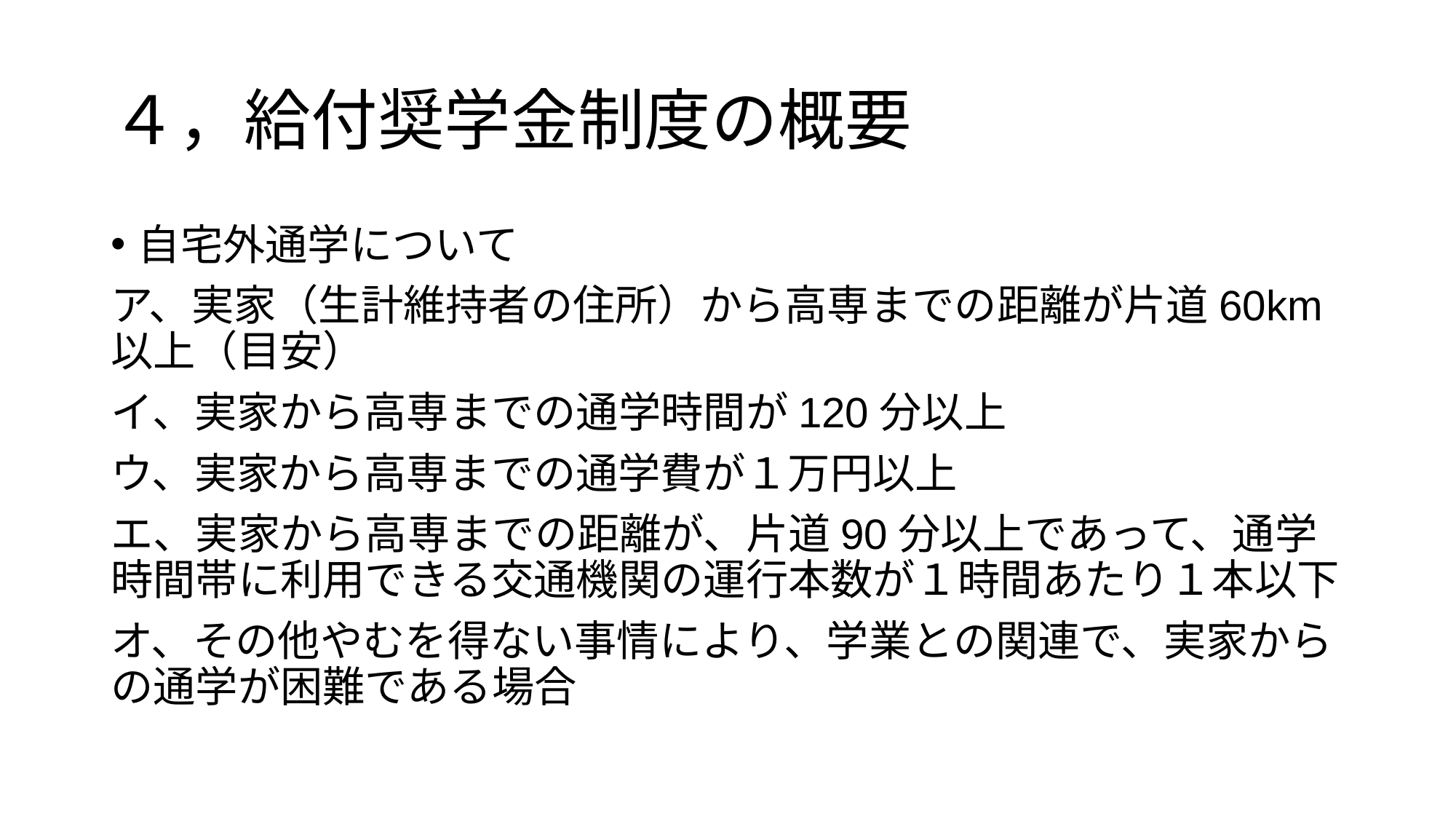

# ４，給付奨学金制度の概要
自宅外通学について
ア、実家（生計維持者の住所）から高専までの距離が片道60km以上（目安）
イ、実家から高専までの通学時間が120分以上
ウ、実家から高専までの通学費が１万円以上
エ、実家から高専までの距離が、片道90分以上であって、通学時間帯に利用できる交通機関の運行本数が１時間あたり１本以下
オ、その他やむを得ない事情により、学業との関連で、実家からの通学が困難である場合